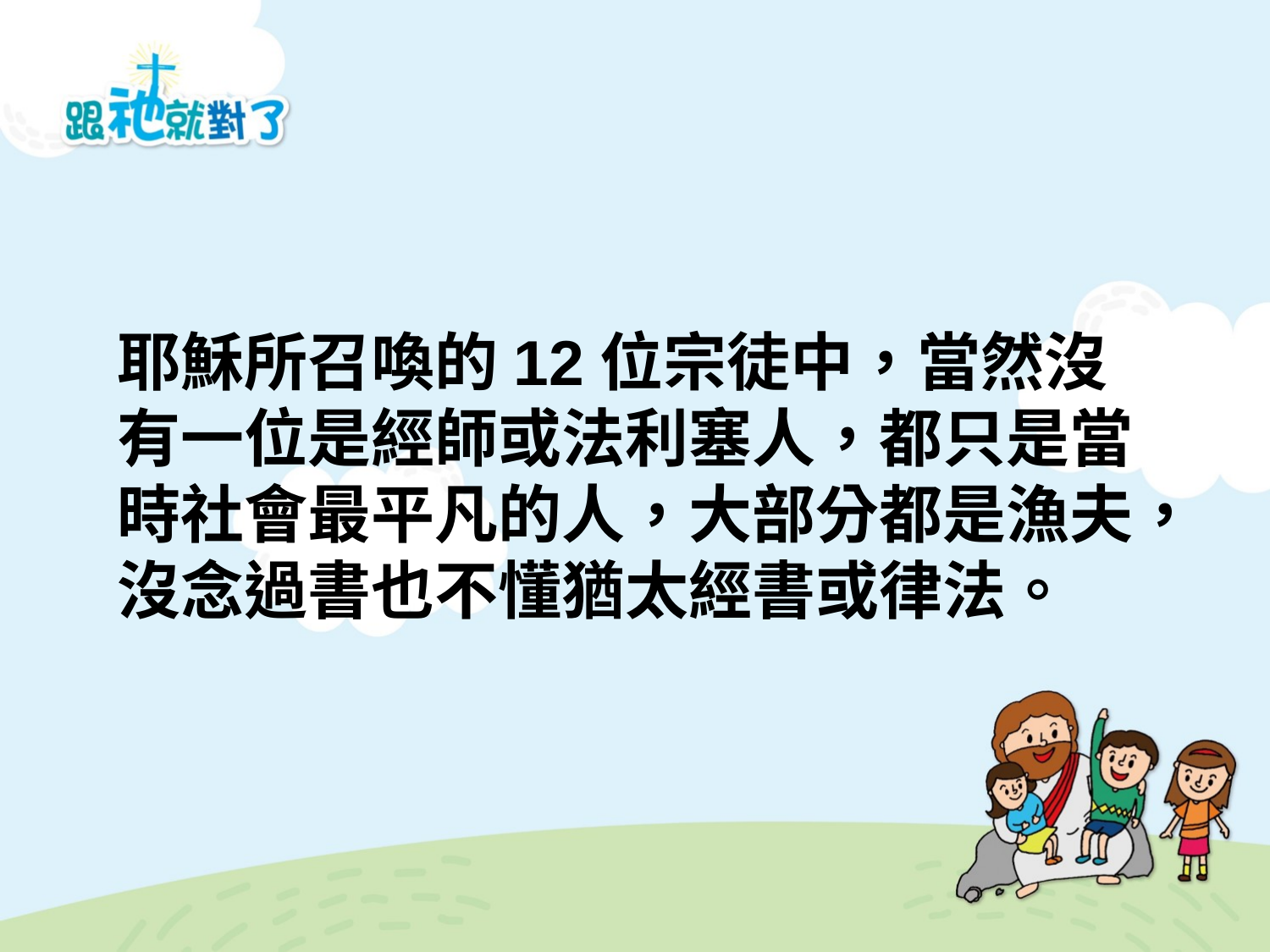

耶穌所召喚的12位宗徒中，當然沒有一位是經師或法利塞人，都只是當時社會最平凡的人，大部分都是漁夫，沒念過書也不懂猶太經書或律法。